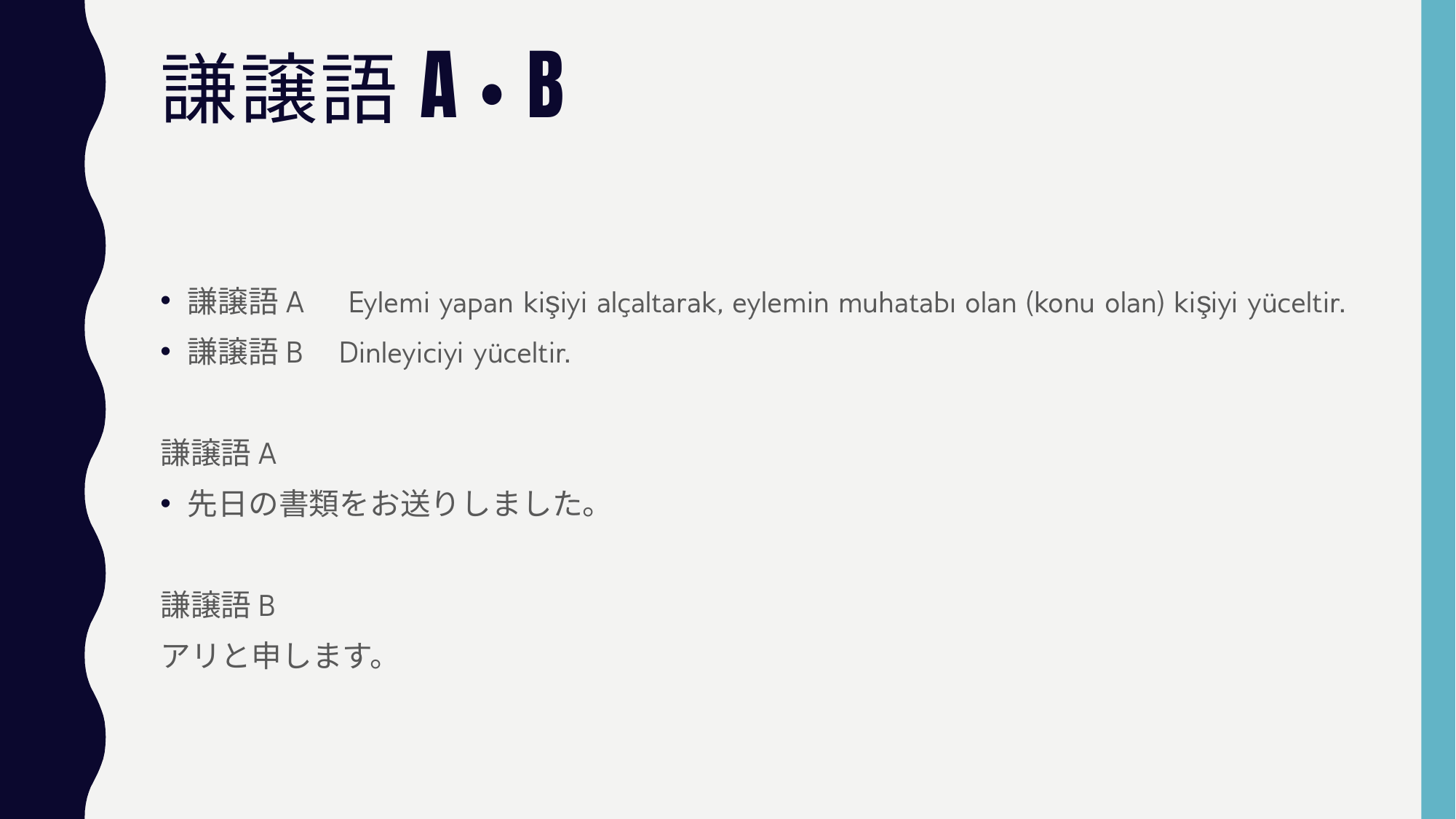

# 謙譲語A・B
謙譲語A　Eylemi yapan kişiyi alçaltarak, eylemin muhatabı olan (konu olan) kişiyi yüceltir.
謙譲語B    Dinleyiciyi yüceltir.

謙譲語A
先日の書類をお送りしました。

謙譲語B
アリと申します。